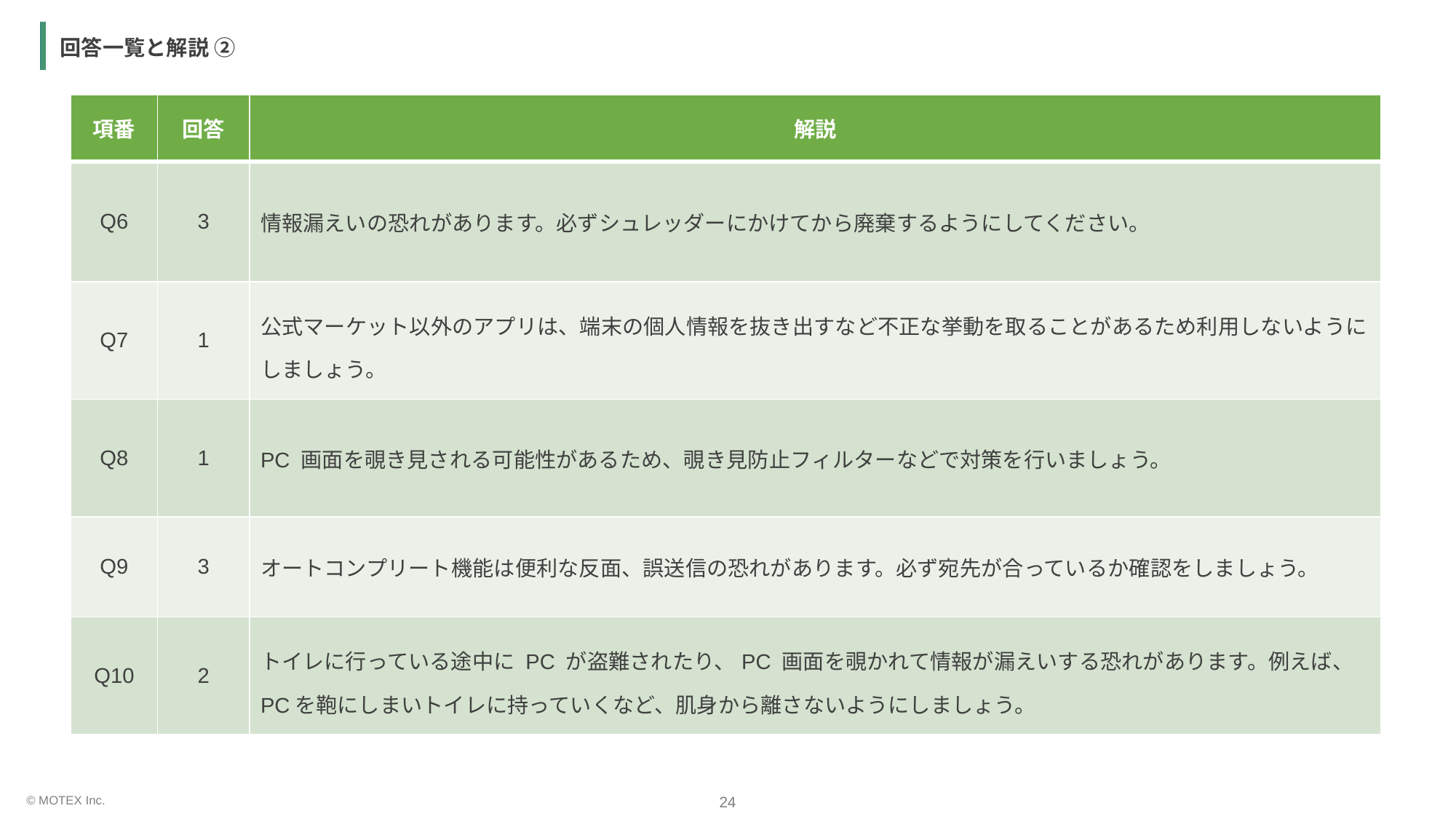

回答一覧と解説 ②
| 項番 | 回答 | 解説 |
| --- | --- | --- |
| Q6 | 3 | 情報漏えいの恐れがあります。必ずシュレッダーにかけてから廃棄するようにしてください。 |
| Q7 | 1 | 公式マーケット以外のアプリは、端末の個人情報を抜き出すなど不正な挙動を取ることがあるため利用しないようにしましょう。 |
| Q8 | 1 | PC 画面を覗き見される可能性があるため、覗き見防止フィルターなどで対策を行いましょう。 |
| Q9 | 3 | オートコンプリート機能は便利な反面、誤送信の恐れがあります。必ず宛先が合っているか確認をしましょう。 |
| Q10 | 2 | トイレに行っている途中に PC が盗難されたり、PC 画面を覗かれて情報が漏えいする恐れがあります。例えば、PCを鞄にしまいトイレに持っていくなど、肌身から離さないようにしましょう。 |